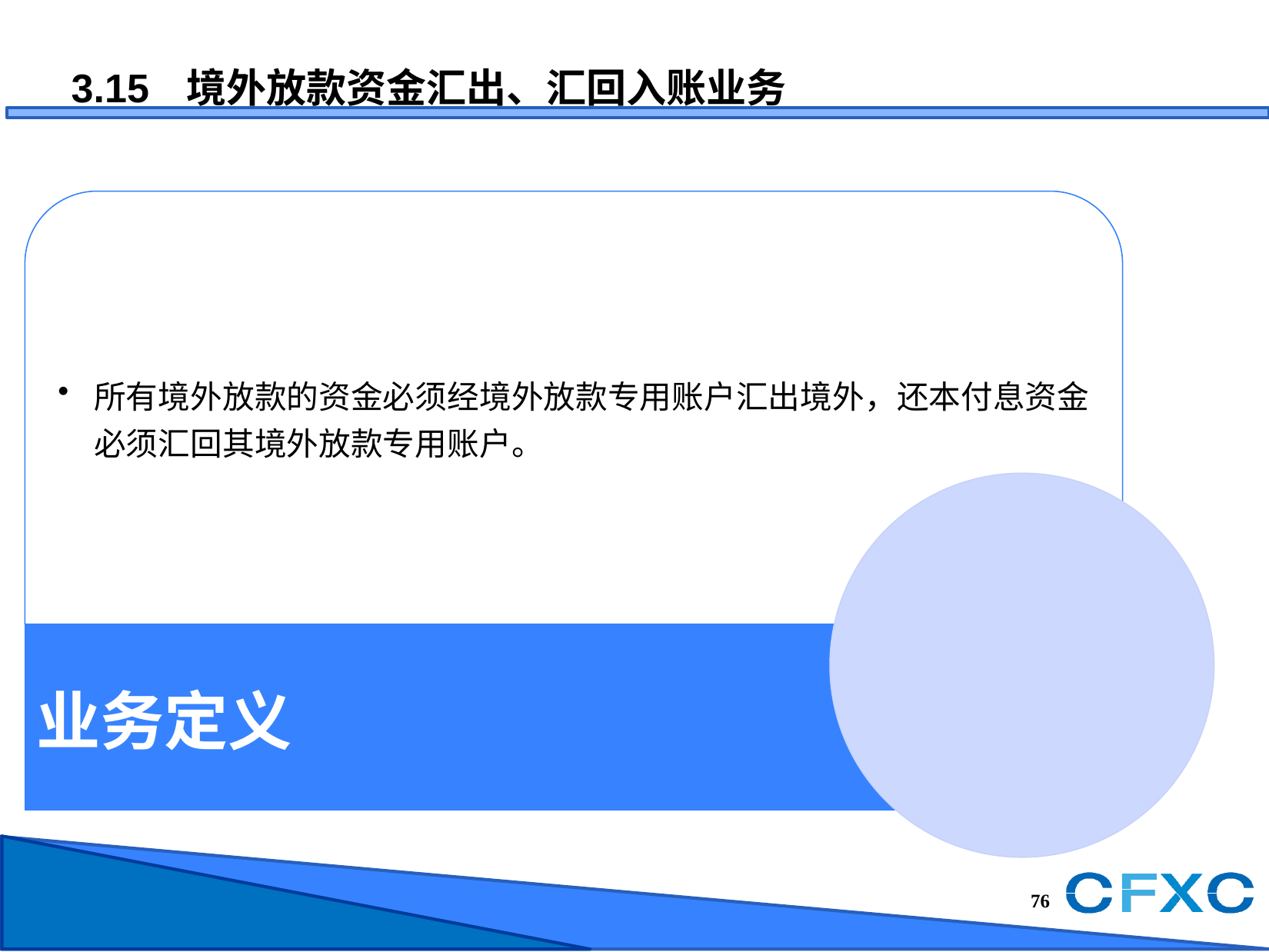

3.15	境外放款资金汇出、汇回入账业务
业务定义
所有境外放款的资金必须经境外放款专用账户汇出境外，还本付息资金必须汇回其境外放款专用账户。
76